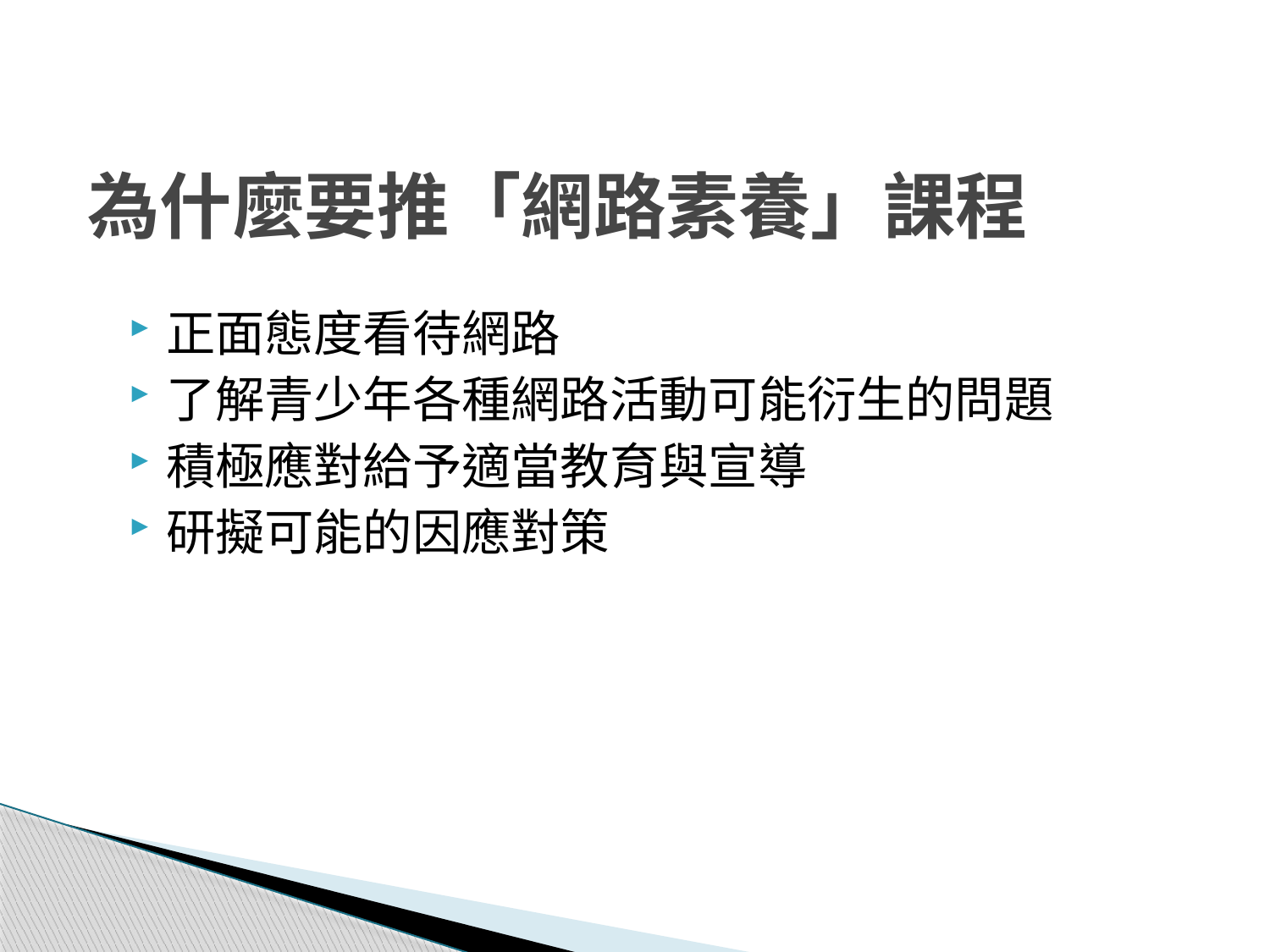

# 為什麼要推「網路素養」課程
正面態度看待網路
了解青少年各種網路活動可能衍生的問題
積極應對給予適當教育與宣導
研擬可能的因應對策